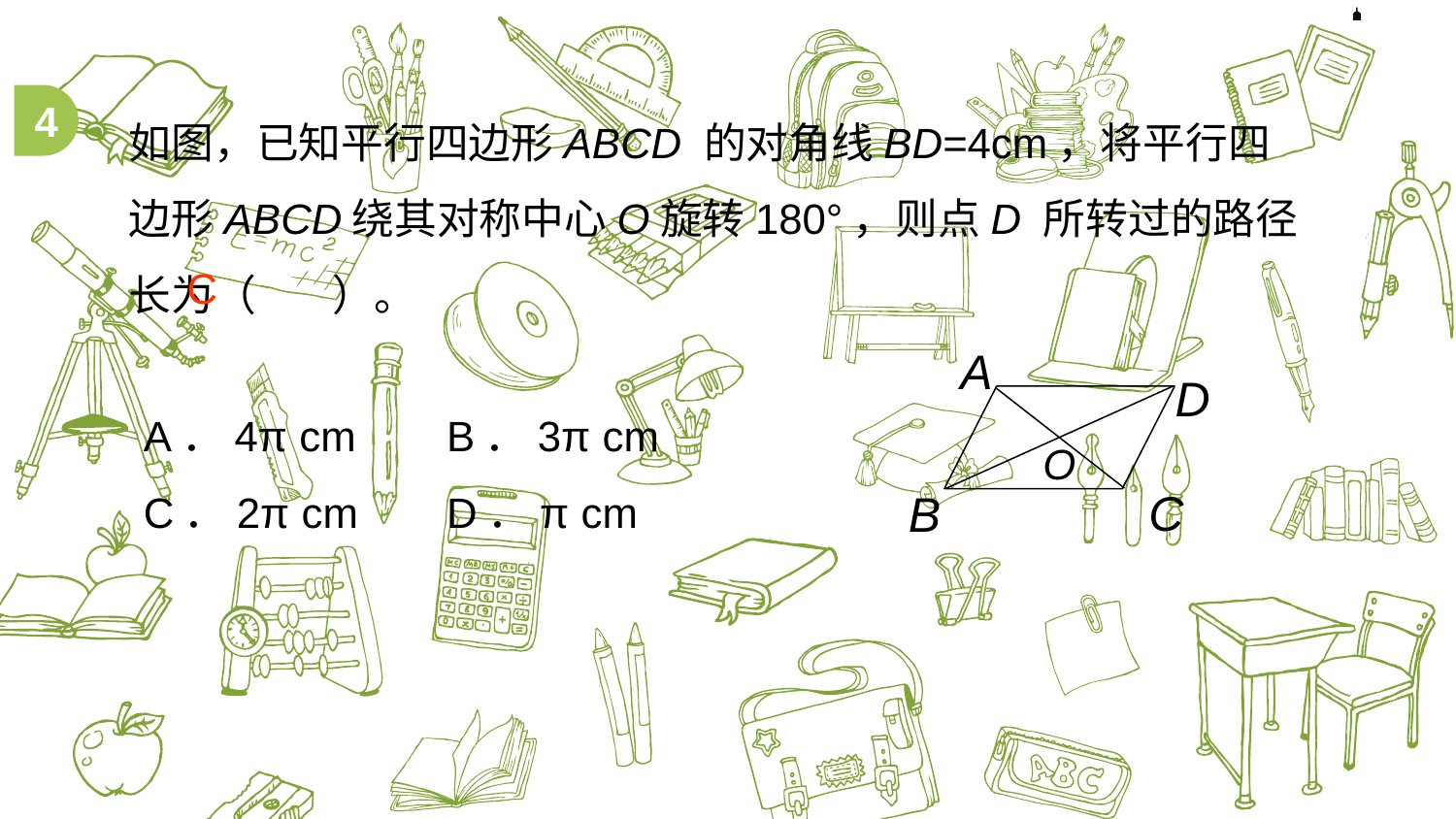

4
如图，已知平行四边形ABCD 的对角线BD=4cm，将平行四边形ABCD绕其对称中心O旋转180°，则点D 所转过的路径长为（        ）。
C
A
D

O
C
B

A．4π cm	 B．3π cm
C．2π cm  	 D．π cm